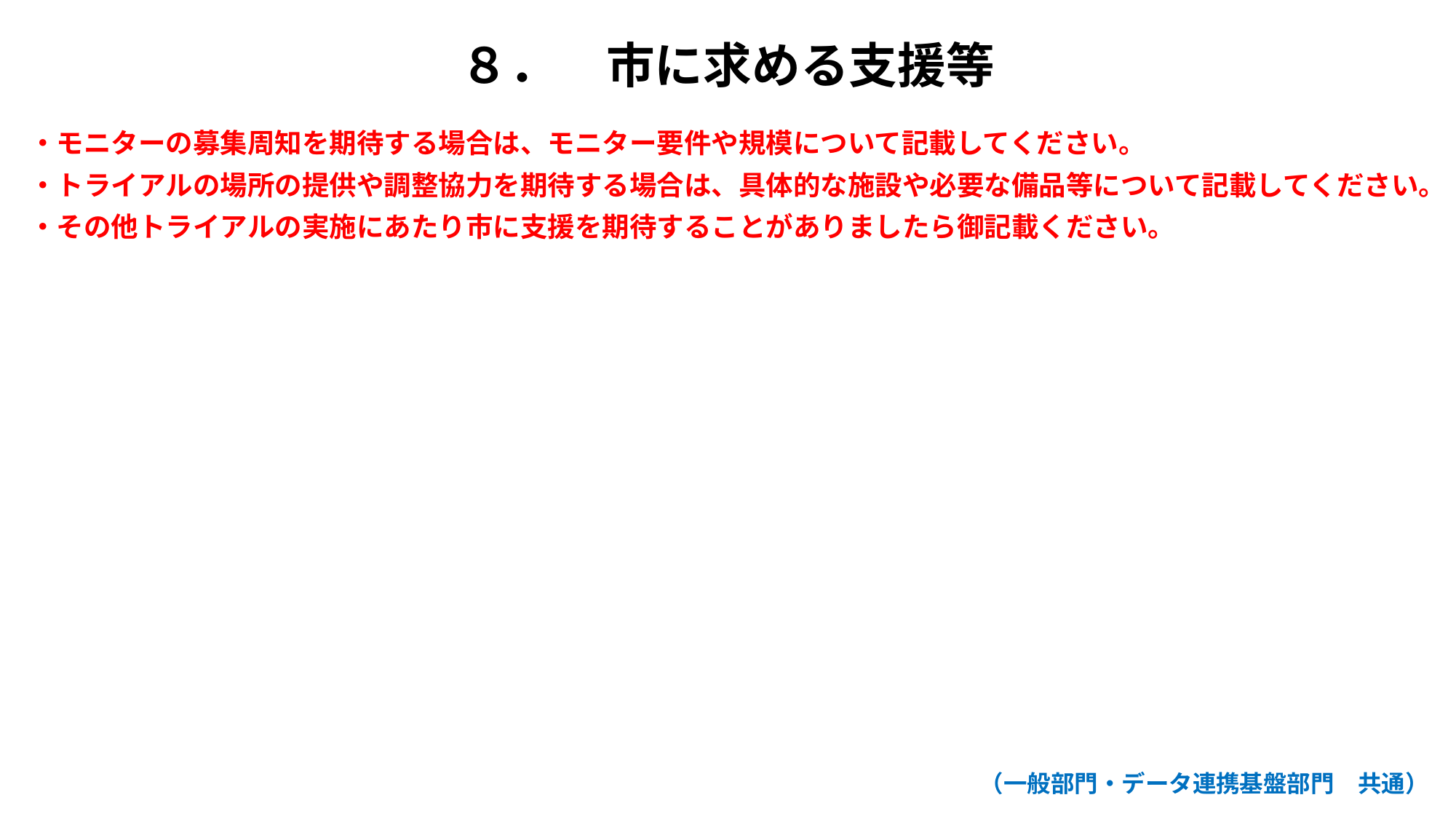

８．　市に求める支援等
・モニターの募集周知を期待する場合は、モニター要件や規模について記載してください。
・トライアルの場所の提供や調整協力を期待する場合は、具体的な施設や必要な備品等について記載してください。
・その他トライアルの実施にあたり市に支援を期待することがありましたら御記載ください。
（一般部門・データ連携基盤部門　共通）